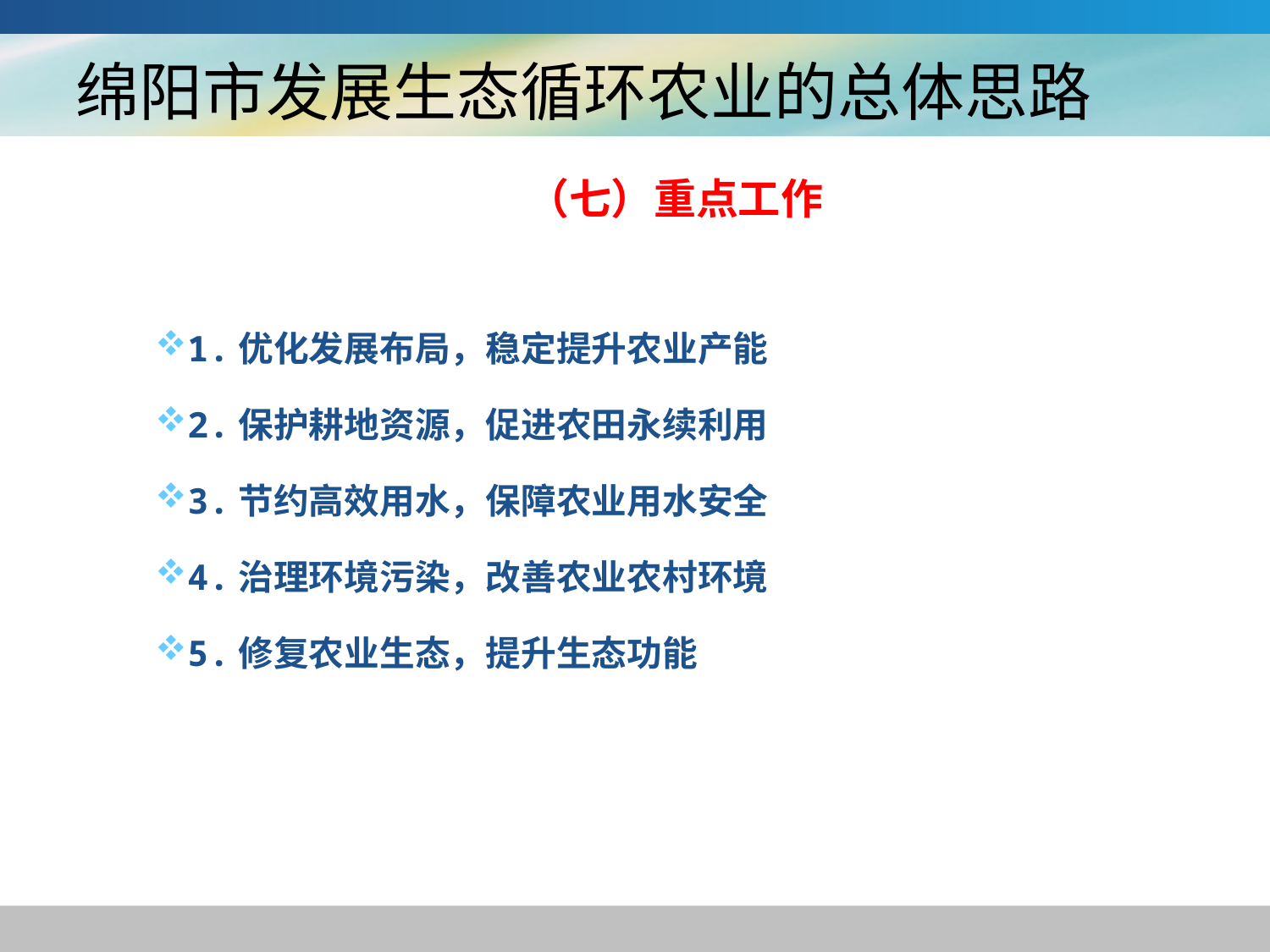

# 绵阳市发展生态循环农业的总体思路
（七）重点工作

1.优化发展布局，稳定提升农业产能
2.保护耕地资源，促进农田永续利用
3.节约高效用水，保障农业用水安全
4.治理环境污染，改善农业农村环境
5.修复农业生态，提升生态功能